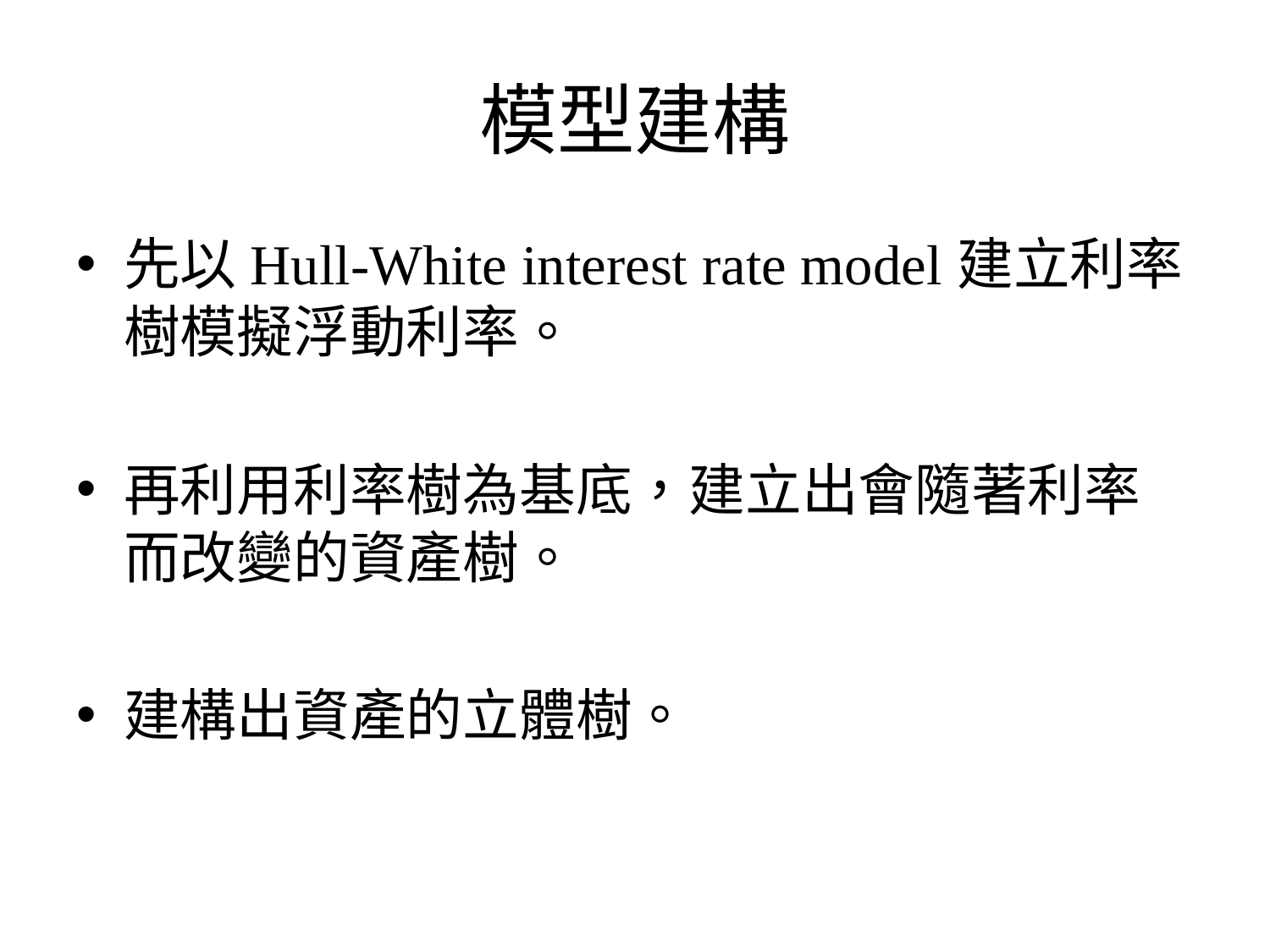

# 模型建構
先以Hull-White interest rate model建立利率樹模擬浮動利率。

再利用利率樹為基底，建立出會隨著利率而改變的資產樹。

建構出資產的立體樹。